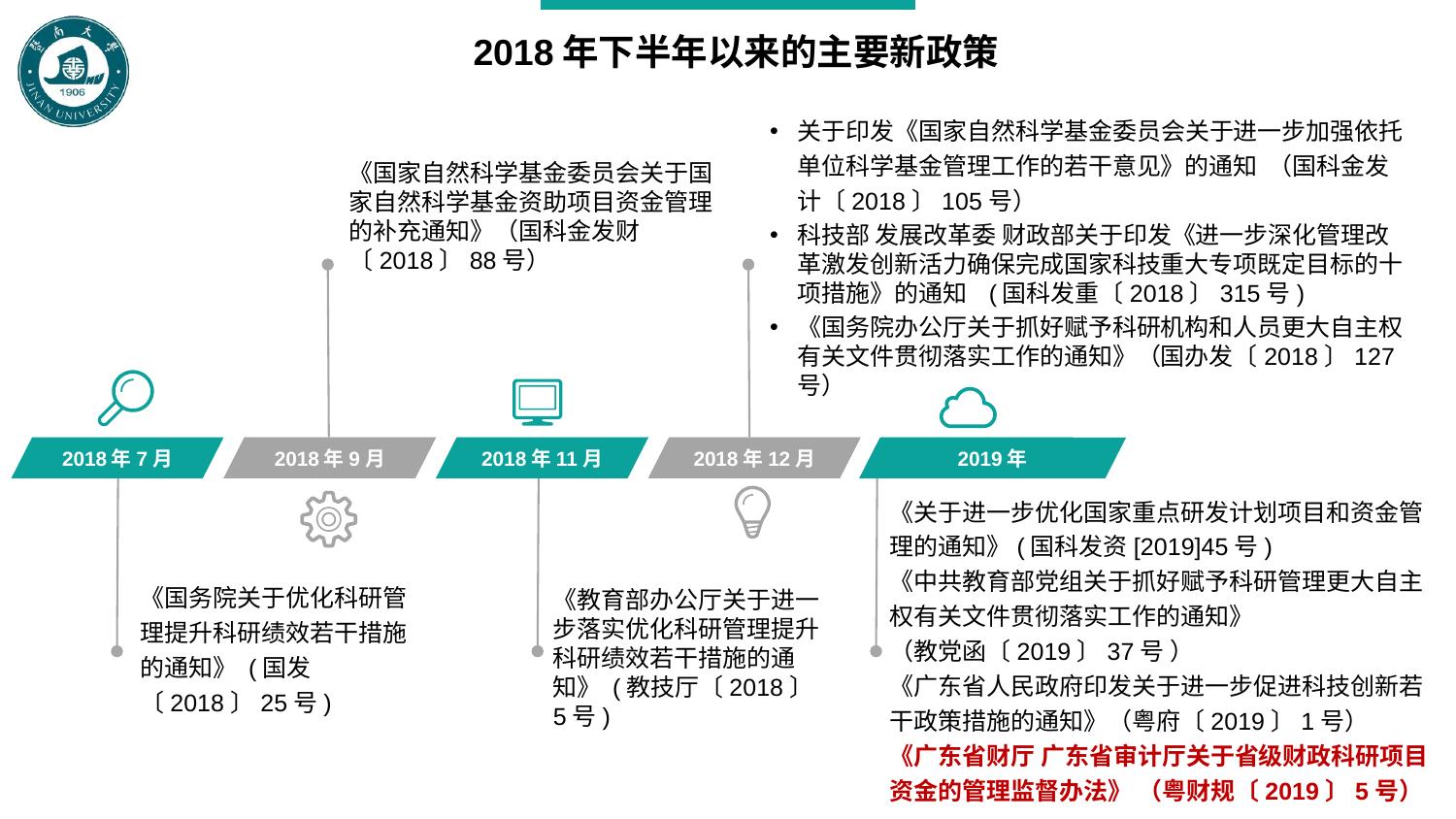

2018年下半年以来的主要新政策
关于印发《国家自然科学基金委员会关于进一步加强依托单位科学基金管理工作的若干意见》的通知  （国科金发计〔2018〕105号）
科技部 发展改革委 财政部关于印发《进一步深化管理改革激发创新活力确保完成国家科技重大专项既定目标的十项措施》的通知   (国科发重〔2018〕315号)
《国务院办公厅关于抓好赋予科研机构和人员更大自主权有关文件贯彻落实工作的通知》（国办发〔2018〕127号）

《国家自然科学基金委员会关于国家自然科学基金资助项目资金管理的补充通知》（国科金发财〔2018〕88号）

2018年7月
2018年9月
2018年11月
2018年12月
2019年
2018年12月

2019年
2018年9月
2018年11月

《关于进一步优化国家重点研发计划项目和资金管理的通知》(国科发资[2019]45号)
《中共教育部党组关于抓好赋予科研管理更大自主权有关文件贯彻落实工作的通知》
（教党函〔2019〕37号 ）
《广东省人民政府印发关于进一步促进科技创新若干政策措施的通知》（粤府〔2019〕1号）
《广东省财厅 广东省审计厅关于省级财政科研项目资金的管理监督办法》 （粤财规〔2019〕5号）

《国务院关于优化科研管理提升科研绩效若干措施的通知》 (国发〔2018〕25号)

《教育部办公厅关于进一步落实优化科研管理提升科研绩效若干措施的通知》 (教技厅〔2018〕5号)